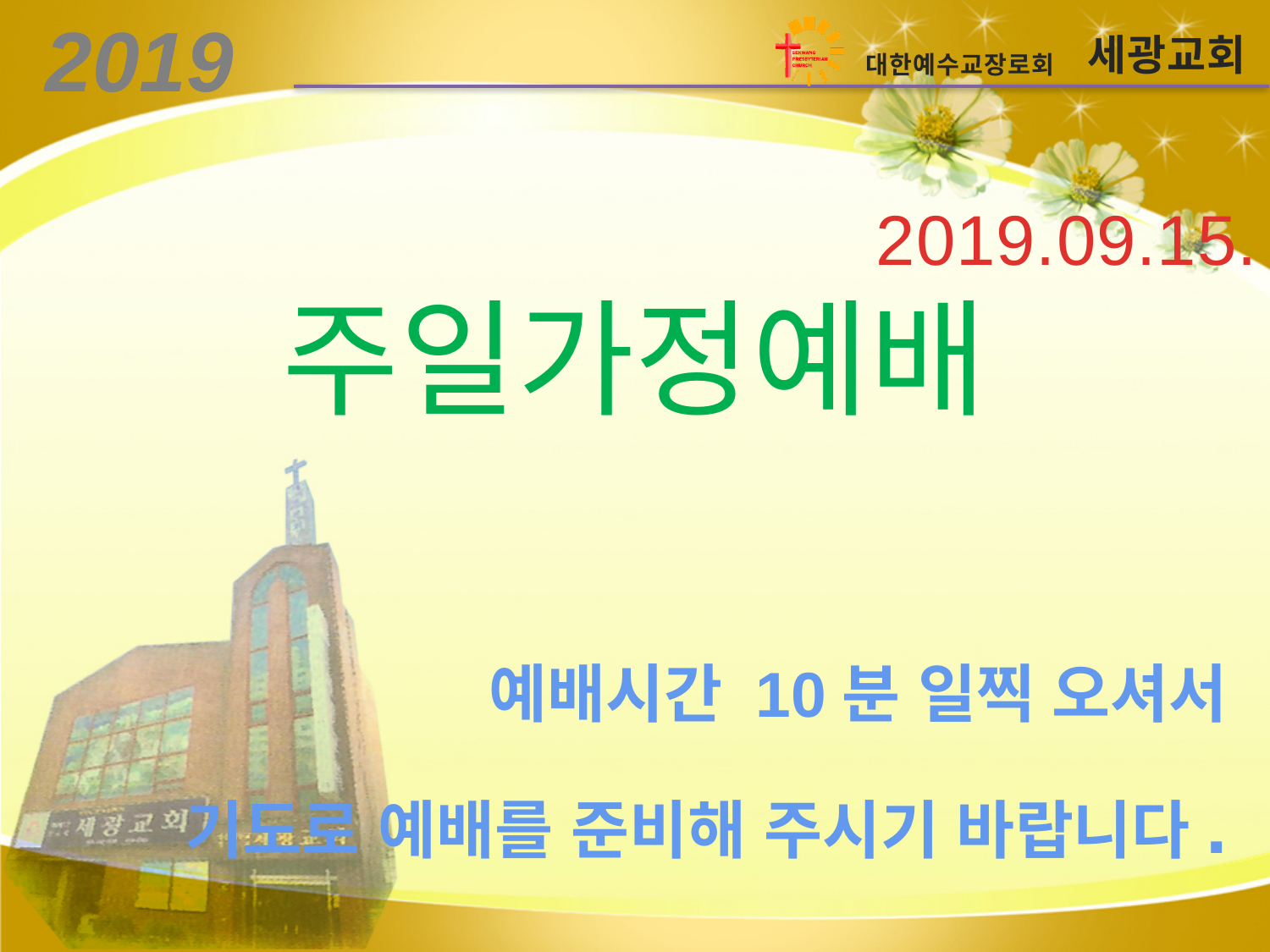

2019.09.15.
주일가정예배
예배시간 10분 일찍 오셔서
기도로 예배를 준비해 주시기 바랍니다.